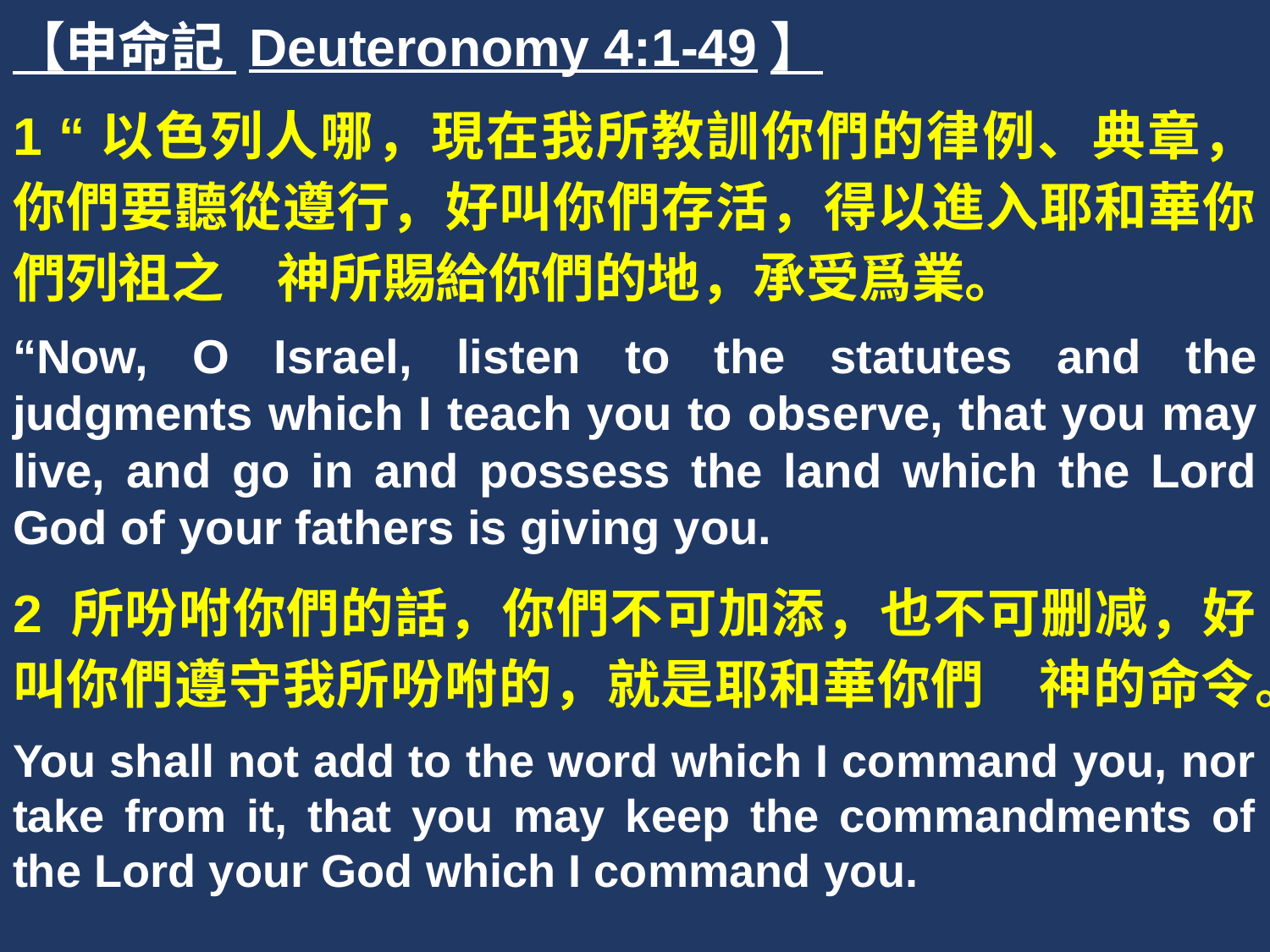

【申命記 Deuteronomy 4:1-49】
1 “以色列人哪，現在我所教訓你們的律例、典章，你們要聽從遵行，好叫你們存活，得以進入耶和華你們列祖之　神所賜給你們的地，承受爲業。
“Now, O Israel, listen to the statutes and the judgments which I teach you to observe, that you may live, and go in and possess the land which the Lord God of your fathers is giving you.
2 所吩咐你們的話，你們不可加添，也不可删减，好叫你們遵守我所吩咐的，就是耶和華你們　神的命令。
You shall not add to the word which I command you, nor take from it, that you may keep the commandments of the Lord your God which I command you.